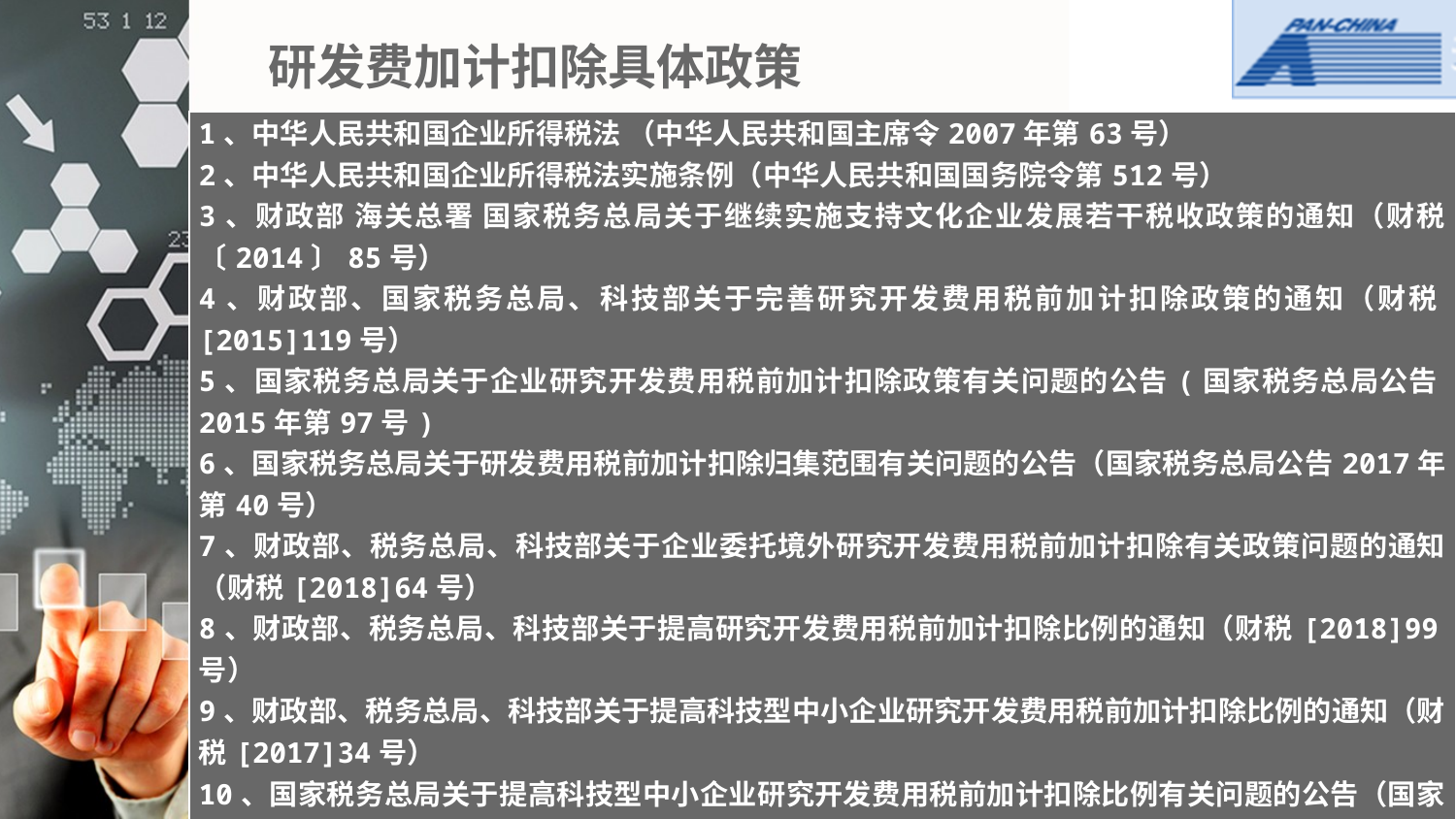

# 研发费加计扣除具体政策
| 1、中华人民共和国企业所得税法 （中华人民共和国主席令2007年第63号） 2、中华人民共和国企业所得税法实施条例（中华人民共和国国务院令第512号） 3、财政部 海关总署 国家税务总局关于继续实施支持文化企业发展若干税收政策的通知（财税〔2014〕85号） 4、财政部、国家税务总局、科技部关于完善研究开发费用税前加计扣除政策的通知（财税[2015]119号） 5、国家税务总局关于企业研究开发费用税前加计扣除政策有关问题的公告(国家税务总局公告2015年第97号) 6、国家税务总局关于研发费用税前加计扣除归集范围有关问题的公告（国家税务总局公告2017年第40号） 7、财政部、税务总局、科技部关于企业委托境外研究开发费用税前加计扣除有关政策问题的通知（财税[2018]64号） 8、财政部、税务总局、科技部关于提高研究开发费用税前加计扣除比例的通知（财税[2018]99号） 9、财政部、税务总局、科技部关于提高科技型中小企业研究开发费用税前加计扣除比例的通知（财税[2017]34号） 10、国家税务总局关于提高科技型中小企业研究开发费用税前加计扣除比例有关问题的公告（国家税务总局公告2017年第18号） 11、企业所得税优惠政策事项办理办法（国家税务总局公告2018年第23号 ） |
| --- |